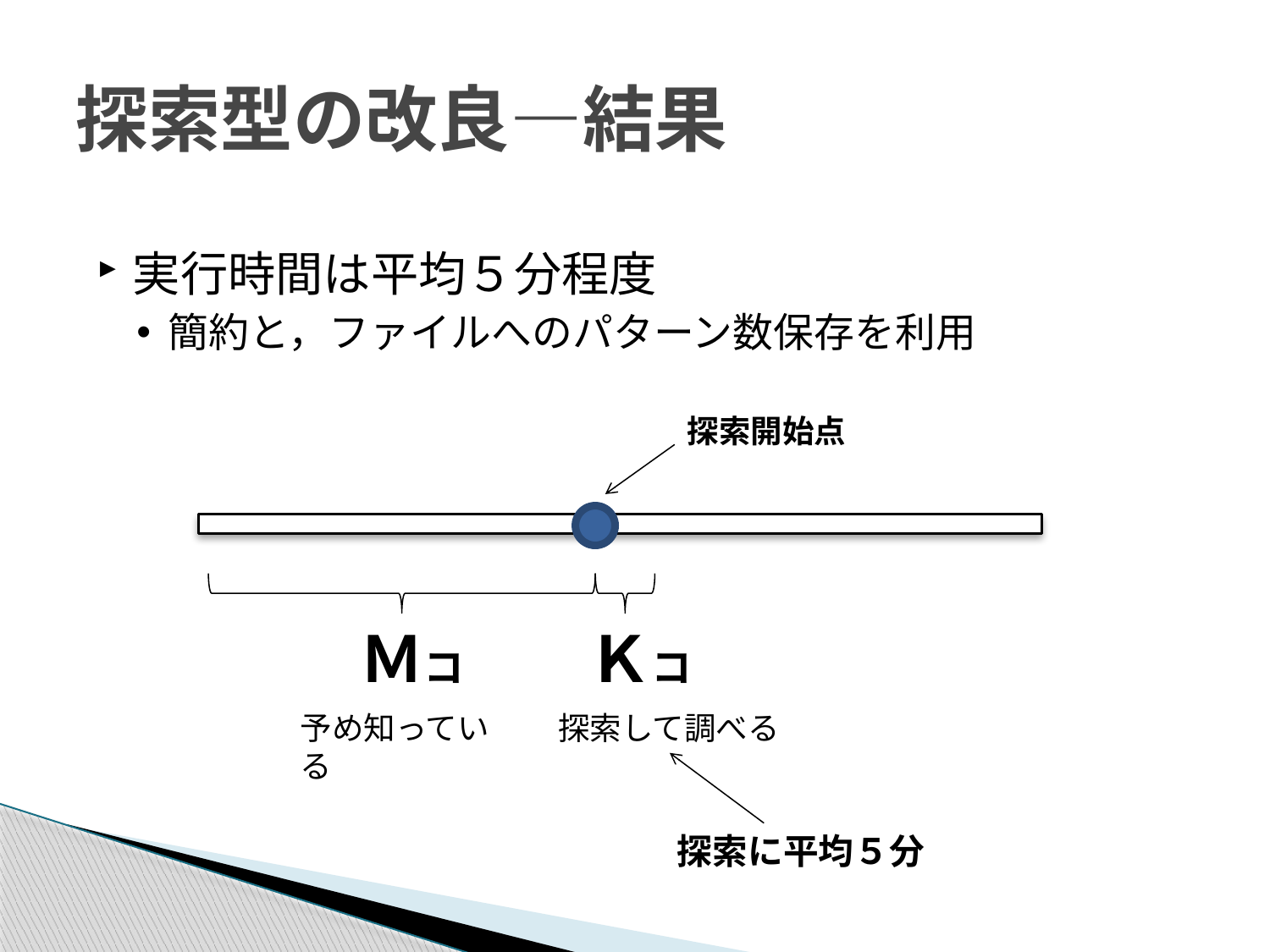

# 探索型の改良―結果
実行時間は平均５分程度
簡約と，ファイルへのパターン数保存を利用

探索開始点

Ｍコ
Ｋコ
予め知っている
探索して調べる
探索に平均５分